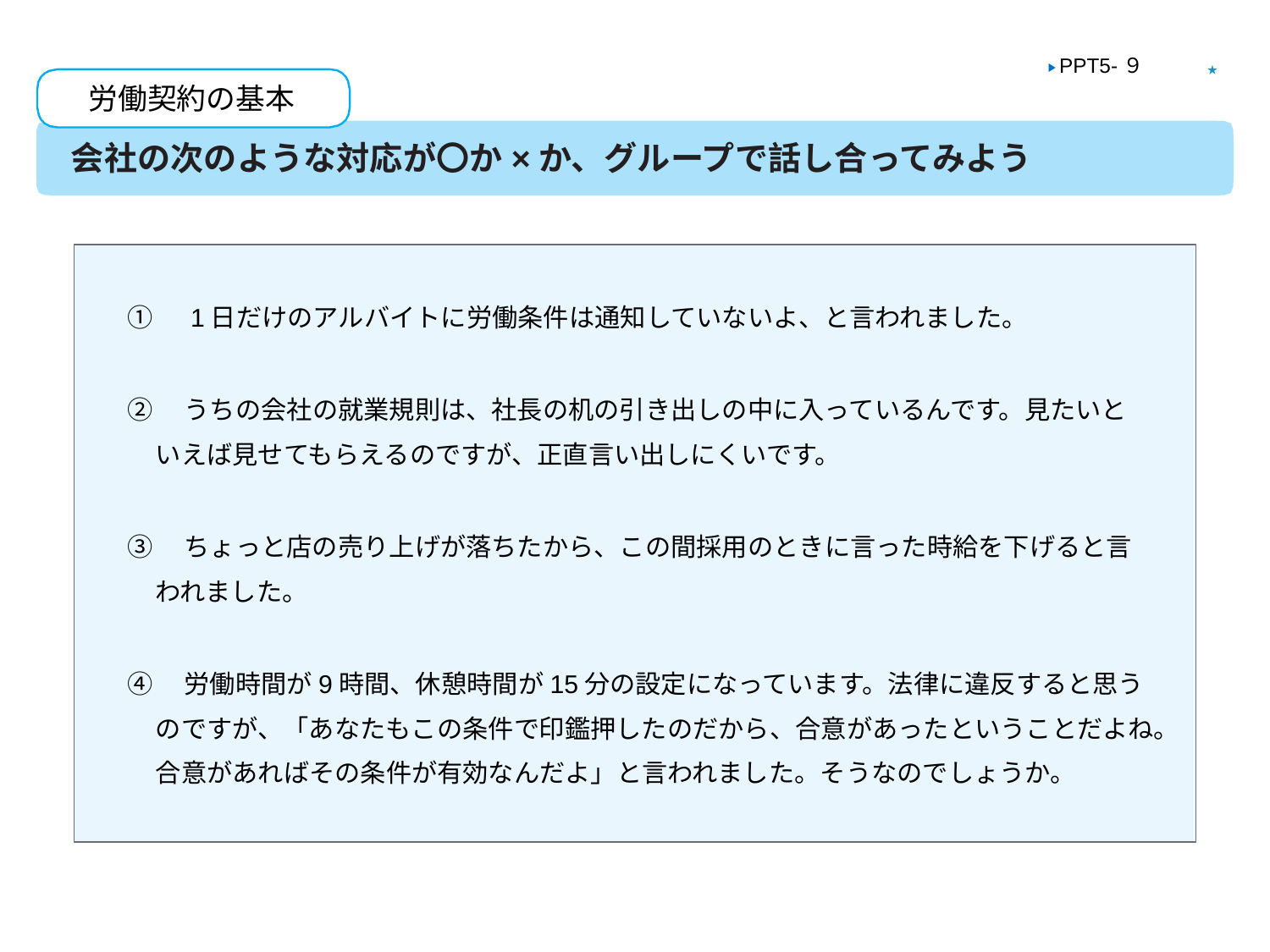

★
▶ PPT5-９

労働契約の基本

会社の次のような対応が〇か×か、グループで話し合ってみよう
①　1日だけのアルバイトに労働条件は通知していないよ、と言われました。

②　うちの会社の就業規則は、社長の机の引き出しの中に入っているんです。見たいといえば見せてもらえるのですが、正直言い出しにくいです。

③　ちょっと店の売り上げが落ちたから、この間採用のときに言った時給を下げると言われました。

④　労働時間が9時間、休憩時間が15分の設定になっています。法律に違反すると思うのですが、「あなたもこの条件で印鑑押したのだから、合意があったということだよね。合意があればその条件が有効なんだよ」と言われました。そうなのでしょうか。